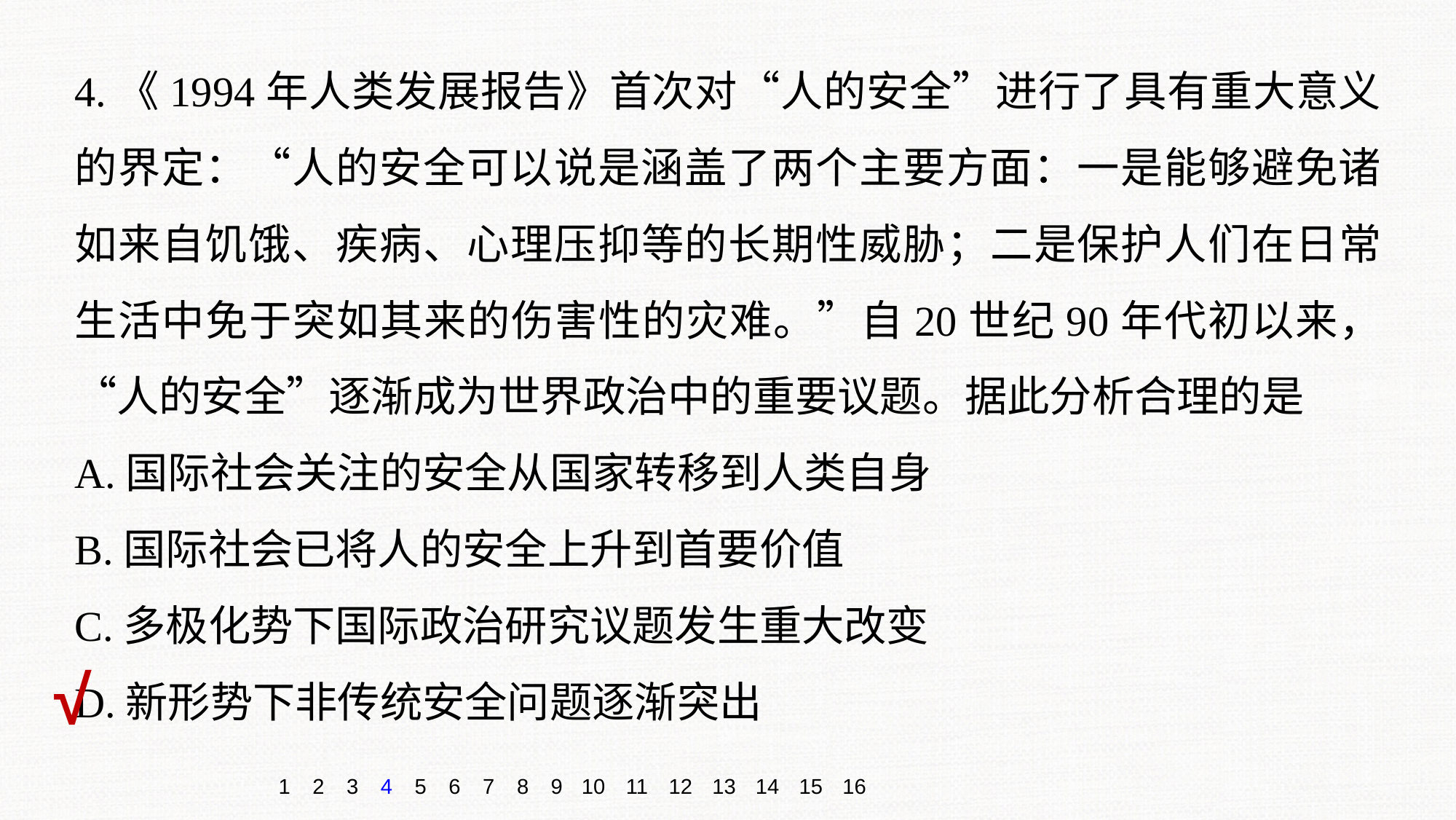

4.《1994年人类发展报告》首次对“人的安全”进行了具有重大意义的界定：“人的安全可以说是涵盖了两个主要方面：一是能够避免诸如来自饥饿、疾病、心理压抑等的长期性威胁；二是保护人们在日常生活中免于突如其来的伤害性的灾难。”自20世纪90年代初以来，“人的安全”逐渐成为世界政治中的重要议题。据此分析合理的是
A.国际社会关注的安全从国家转移到人类自身
B.国际社会已将人的安全上升到首要价值
C.多极化势下国际政治研究议题发生重大改变
D.新形势下非传统安全问题逐渐突出
√
1
2
3
4
5
6
7
8
9
10
11
12
13
14
15
16